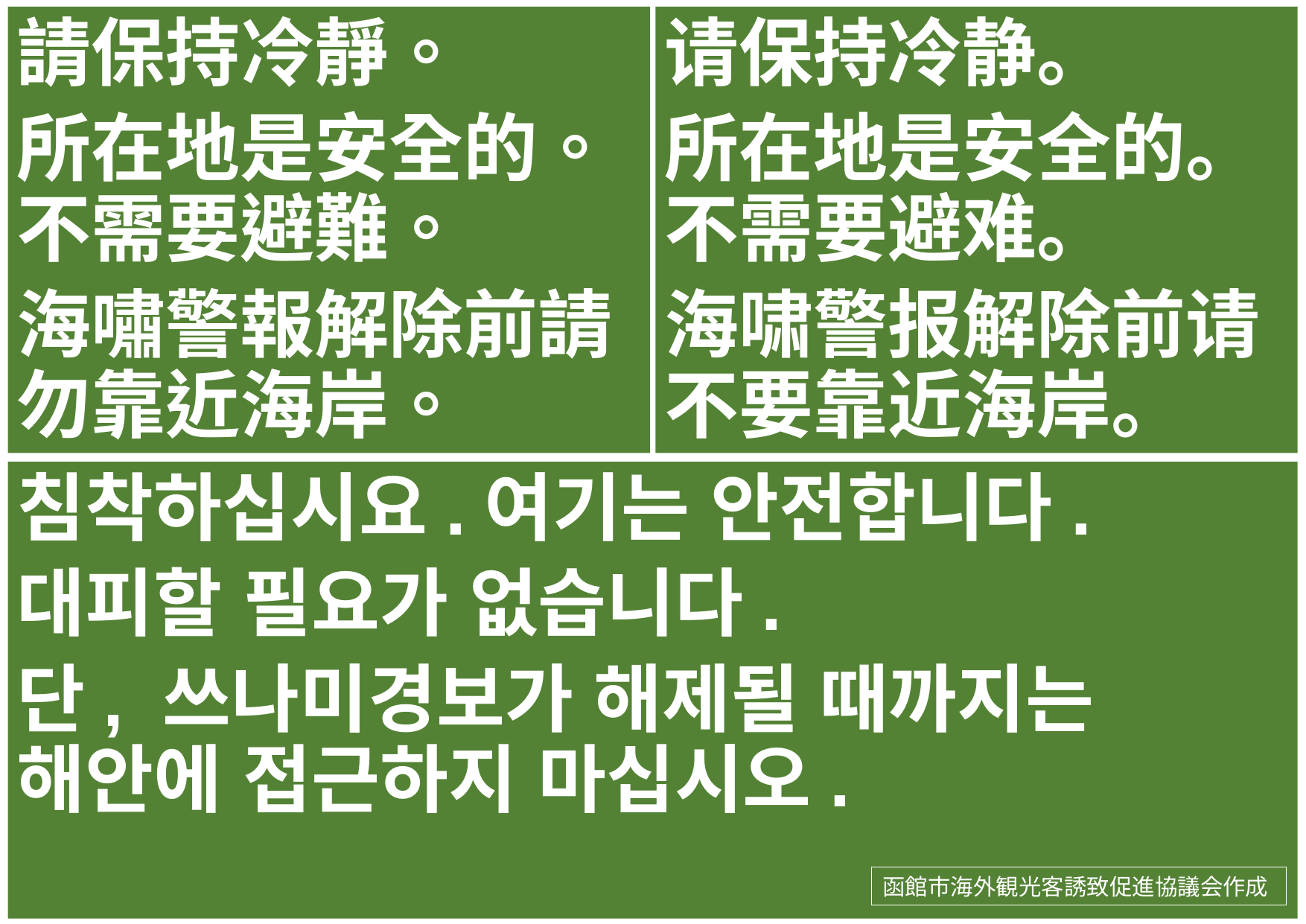

請保持冷靜。
所在地是安全的。不需要避難。
海嘯警報解除前請勿靠近海岸。

请保持冷静。
所在地是安全的。不需要避难。
海啸警报解除前请不要靠近海岸。
침착하십시요.여기는 안전합니다.
대피할 필요가 없습니다.
단, 쓰나미경보가 해제될 때까지는 해안에 접근하지 마십시오.

函館市海外観光客誘致促進協議会作成